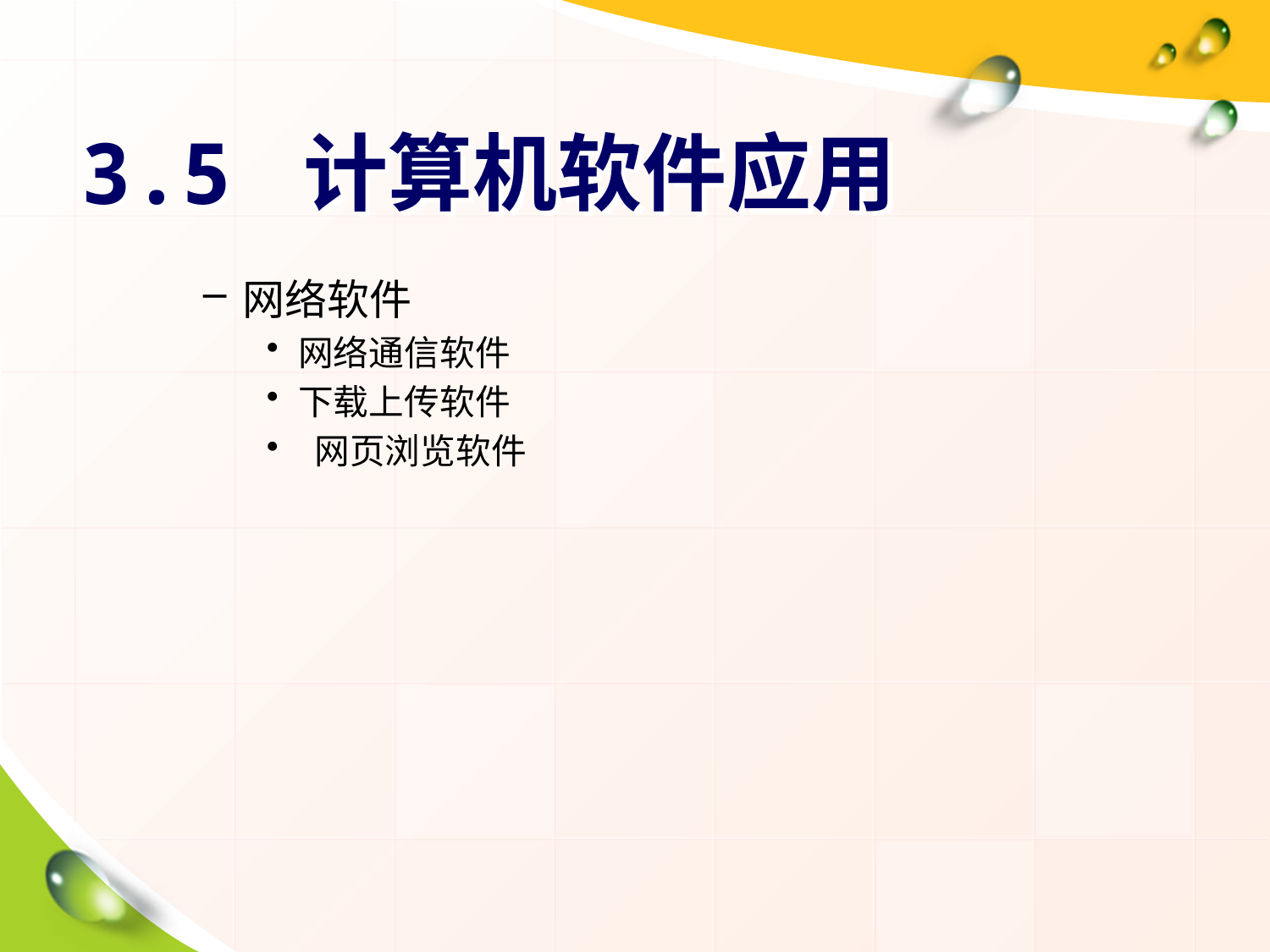

# 3.5 计算机软件应用
网络软件
网络通信软件
下载上传软件
 网页浏览软件